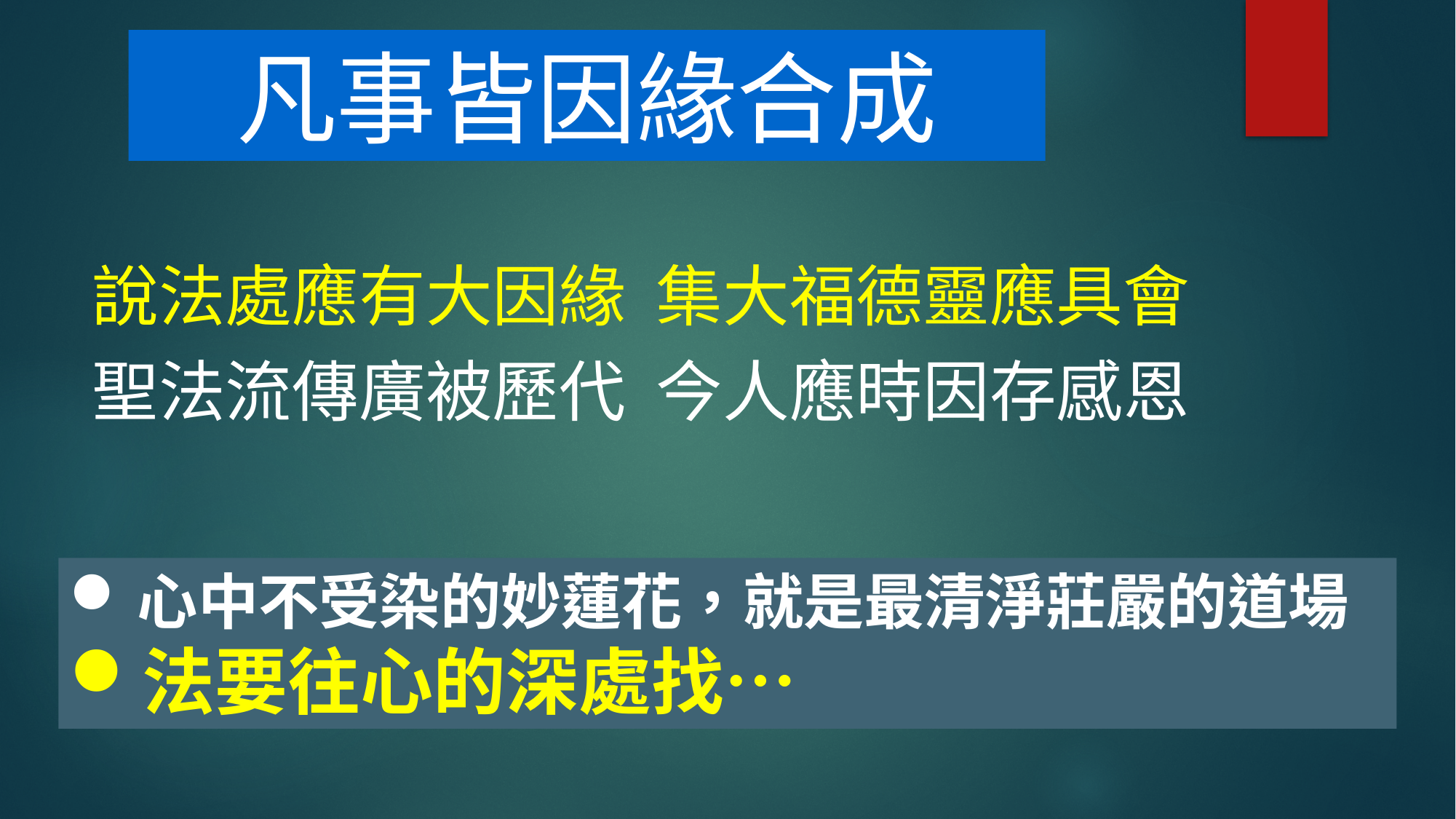

凡事皆因緣合成
說法處應有大因緣  集大福德靈應具會
聖法流傳廣被歷代  今人應時因存感恩
心中不受染的妙蓮花，就是最清淨莊嚴的道場
法要往心的深處找…